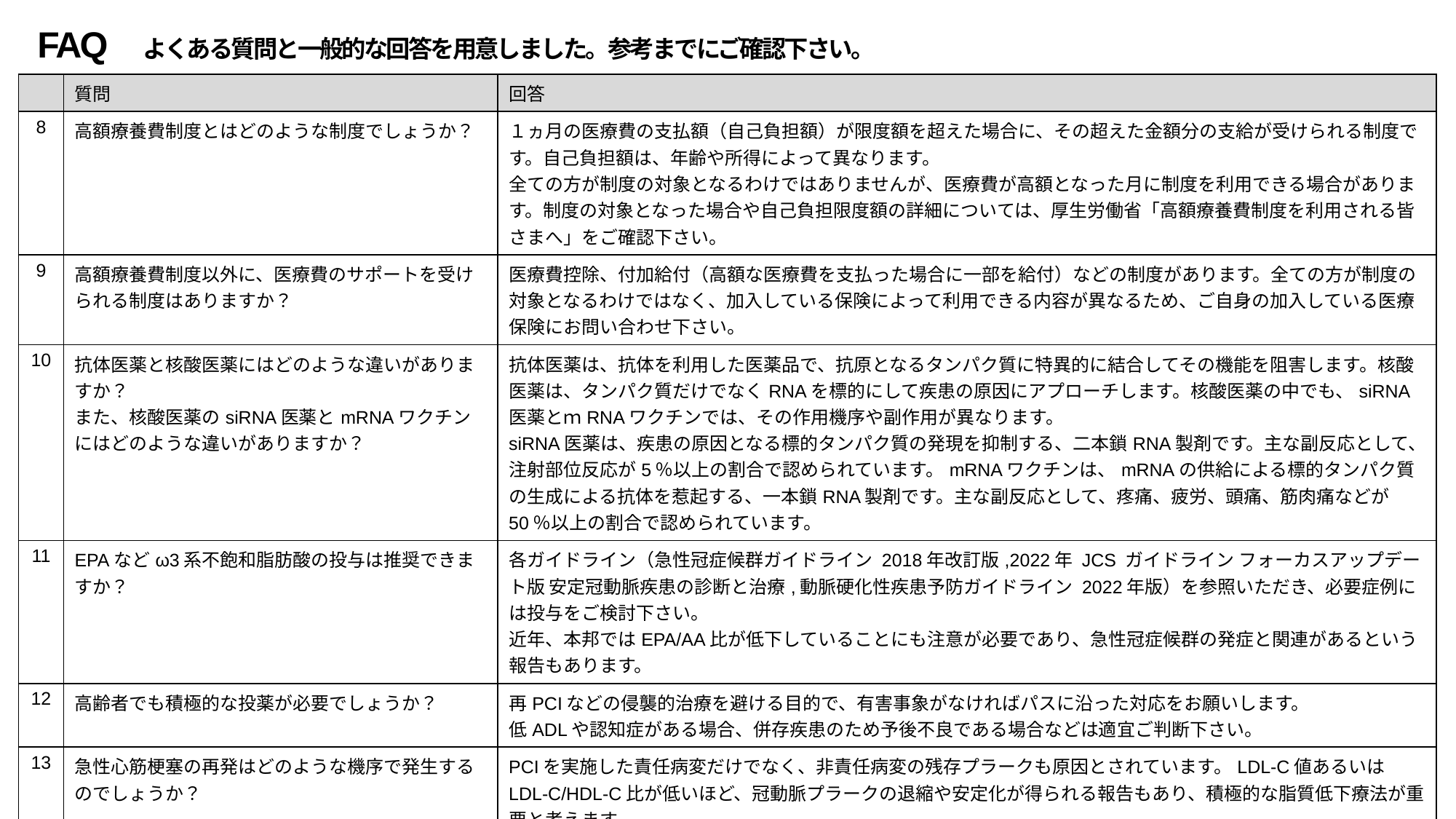

FAQ   よくある質問と一般的な回答を用意しました。参考までにご確認下さい。
|  | 質問 | 回答 |
| --- | --- | --- |
| 8 | 高額療養費制度とはどのような制度でしょうか？ | １ヵ月の医療費の支払額（自己負担額）が限度額を超えた場合に、その超えた金額分の支給が受けられる制度です。自己負担額は、年齢や所得によって異なります。 全ての方が制度の対象となるわけではありませんが、医療費が高額となった月に制度を利用できる場合があります。制度の対象となった場合や自己負担限度額の詳細については、厚生労働省「高額療養費制度を利用される皆さまへ」をご確認下さい。 |
| 9 | 高額療養費制度以外に、医療費のサポートを受けられる制度はありますか？ | 医療費控除、付加給付（高額な医療費を支払った場合に一部を給付）などの制度があります。全ての方が制度の対象となるわけではなく、加入している保険によって利用できる内容が異なるため、ご自身の加入している医療保険にお問い合わせ下さい。 |
| 10 | 抗体医薬と核酸医薬にはどのような違いがありますか？ また、核酸医薬のsiRNA医薬とmRNAワクチンにはどのような違いがありますか？ | 抗体医薬は、抗体を利用した医薬品で、抗原となるタンパク質に特異的に結合してその機能を阻害します。核酸医薬は、タンパク質だけでなくRNAを標的にして疾患の原因にアプローチします。核酸医薬の中でも、siRNA医薬とｍRNAワクチンでは、その作用機序や副作用が異なります。 siRNA医薬は、疾患の原因となる標的タンパク質の発現を抑制する、二本鎖RNA製剤です。主な副反応として、注射部位反応が5％以上の割合で認められています。mRNAワクチンは、mRNAの供給による標的タンパク質の生成による抗体を惹起する、一本鎖RNA製剤です。主な副反応として、疼痛、疲労、頭痛、筋肉痛などが50％以上の割合で認められています。 |
| 11 | EPAなどω3系不飽和脂肪酸の投与は推奨できますか？ | 各ガイドライン（急性冠症候群ガイドライン 2018年改訂版,2022年 JCS ガイドライン フォーカスアップデート版 安定冠動脈疾患の診断と治療,動脈硬化性疾患予防ガイドライン 2022年版）を参照いただき、必要症例には投与をご検討下さい。 近年、本邦ではEPA/AA比が低下していることにも注意が必要であり、急性冠症候群の発症と関連があるという報告もあります。 |
| 12 | 高齢者でも積極的な投薬が必要でしょうか？ | 再PCIなどの侵襲的治療を避ける目的で、有害事象がなければパスに沿った対応をお願いします。 低ADLや認知症がある場合、併存疾患のため予後不良である場合などは適宜ご判断下さい。 |
| 13 | 急性心筋梗塞の再発はどのような機序で発生するのでしょうか？ | PCIを実施した責任病変だけでなく、非責任病変の残存プラークも原因とされています。LDL-C値あるいはLDL-C/HDL-C比が低いほど、冠動脈プラークの退縮や安定化が得られる報告もあり、積極的な脂質低下療法が重要と考えます。 |
| 14 | 若年者でも心筋梗塞を発症することはありますか？ | 59歳以下の若年群では、男女ともに30年間一貫して発症率が増加し続けていることが報告されています。 若年発症の背景として、食生活やライフスタイルの欧米化に伴い脂質異常症の罹患率が本邦で増加傾向にあることや、急性心筋梗塞発症者では喫煙率が高いことなどが関与していると考えられています。よって、若年からの生活習慣の是正が推奨されます。 |
| 15 | 心筋梗塞の発症に喫煙による影響はありますか？ | 喫煙は動脈硬化性疾患の主要な危険因子の1つであり、心血管疾患の再発率を高めることが報告されています。 また、喫煙により HDL-Cが低下し、禁煙することで HDL-Cが上昇することが認められているため、喫煙歴のある方に対しては禁煙指導や支援を行うことが推奨されます。 |
| 16 | 心筋梗塞の発症のリスクを軽減するために取り組めることはありますか？ | 禁煙や健康な食事、運動などを含む生活習慣の改善の遵守は心血管リスクへの重要な予防効果があります。ガイドラインでは、運動療法として1回30分間、週3回以上の有酸素運動トレーニングを行うことなどが推奨されています。詳細な処方を行うには心肺運動負荷試験（CPX）の確認が望ましいです。 |